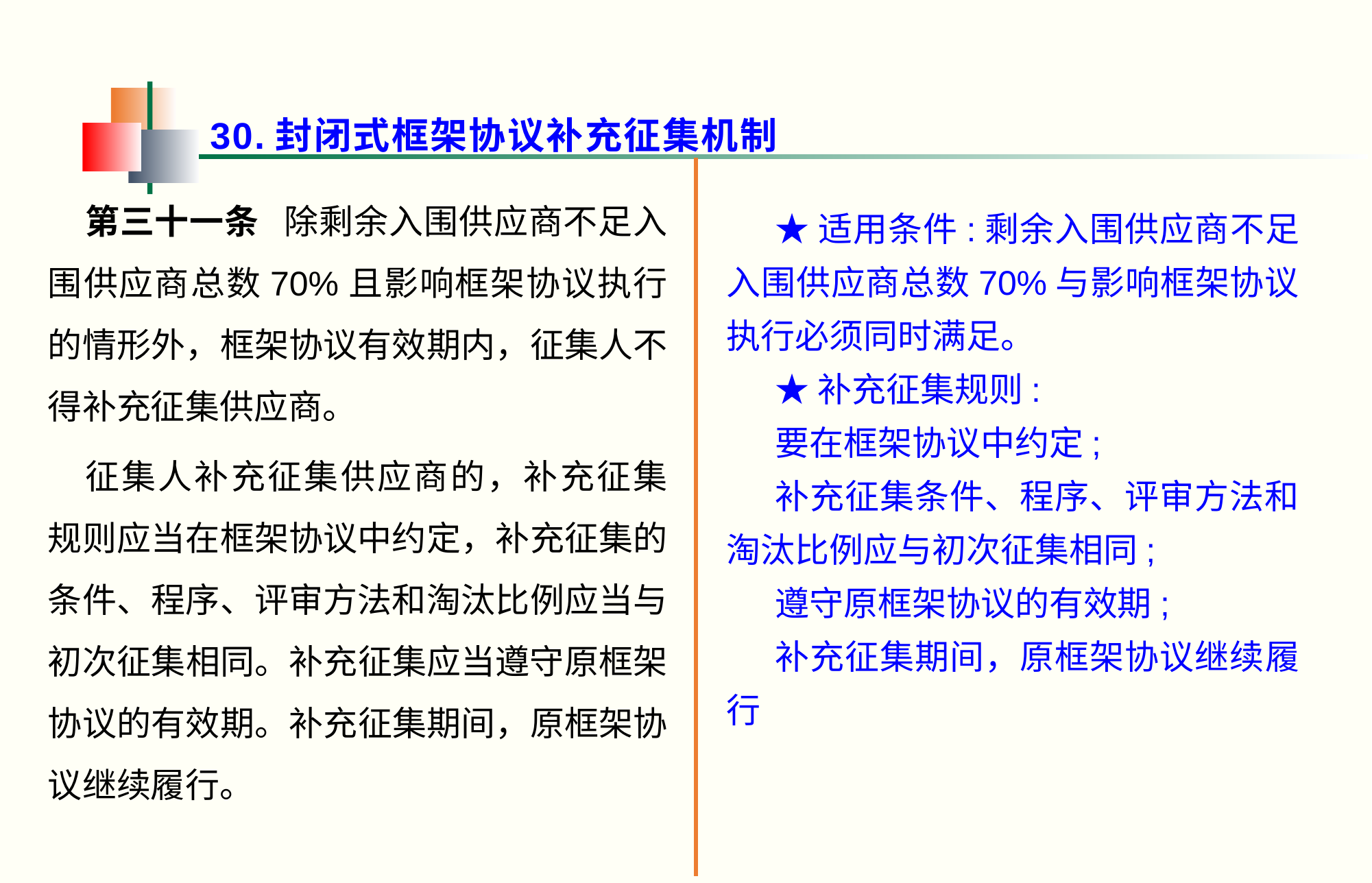

30.封闭式框架协议补充征集机制
第三十一条   除剩余入围供应商不足入围供应商总数70%且影响框架协议执行的情形外，框架协议有效期内，征集人不得补充征集供应商。
征集人补充征集供应商的，补充征集规则应当在框架协议中约定，补充征集的条件、程序、评审方法和淘汰比例应当与初次征集相同。补充征集应当遵守原框架协议的有效期。补充征集期间，原框架协议继续履行。

★适用条件:剩余入围供应商不足入围供应商总数70%与影响框架协议执行必须同时满足。
★补充征集规则:
要在框架协议中约定;
补充征集条件、程序、评审方法和淘汰比例应与初次征集相同;
遵守原框架协议的有效期;
补充征集期间，原框架协议继续履行